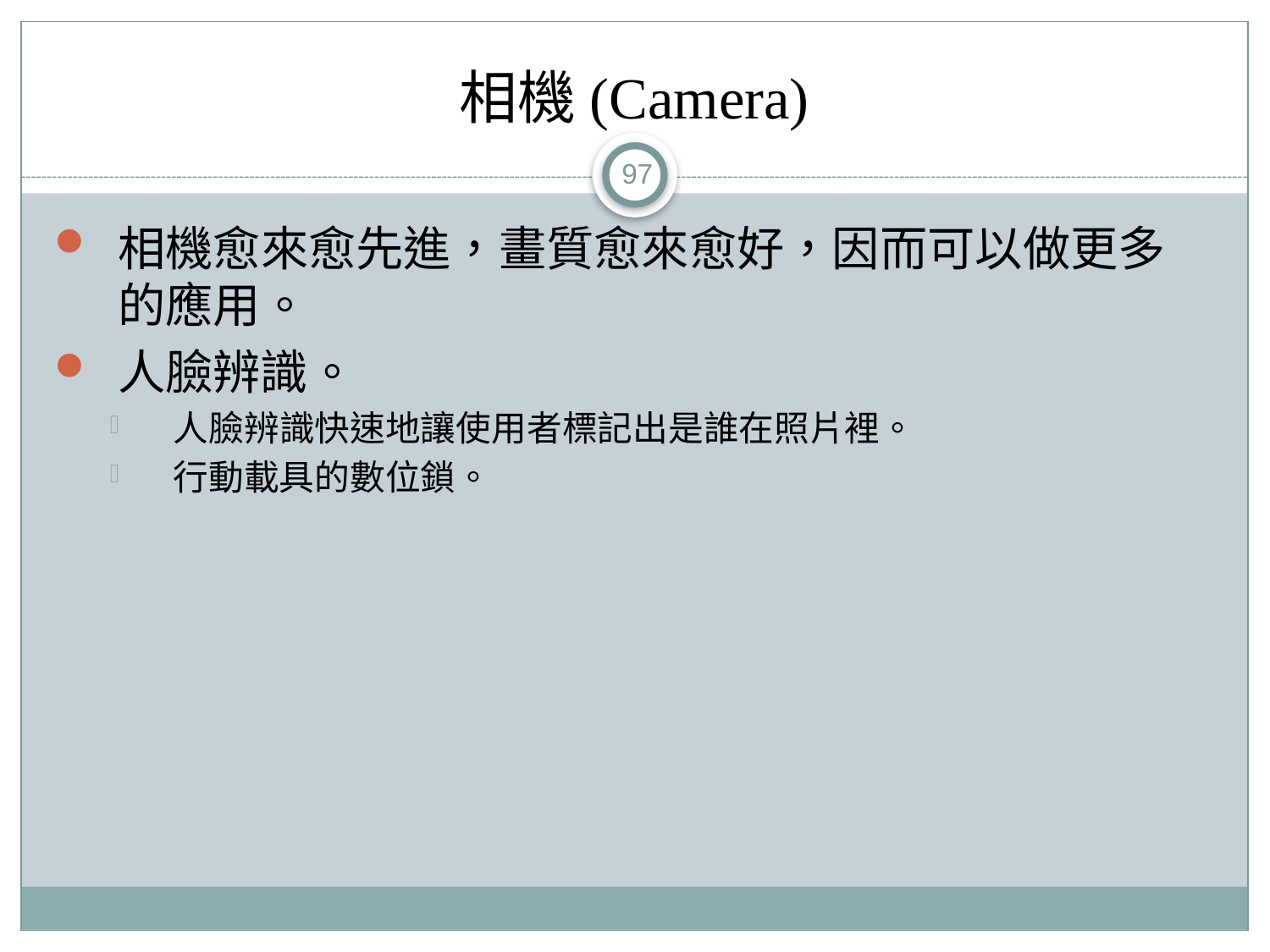

# 相機(Camera)
97
相機愈來愈先進，畫質愈來愈好，因而可以做更多的應用。
人臉辨識。
人臉辨識快速地讓使用者標記出是誰在照片裡。
行動載具的數位鎖。